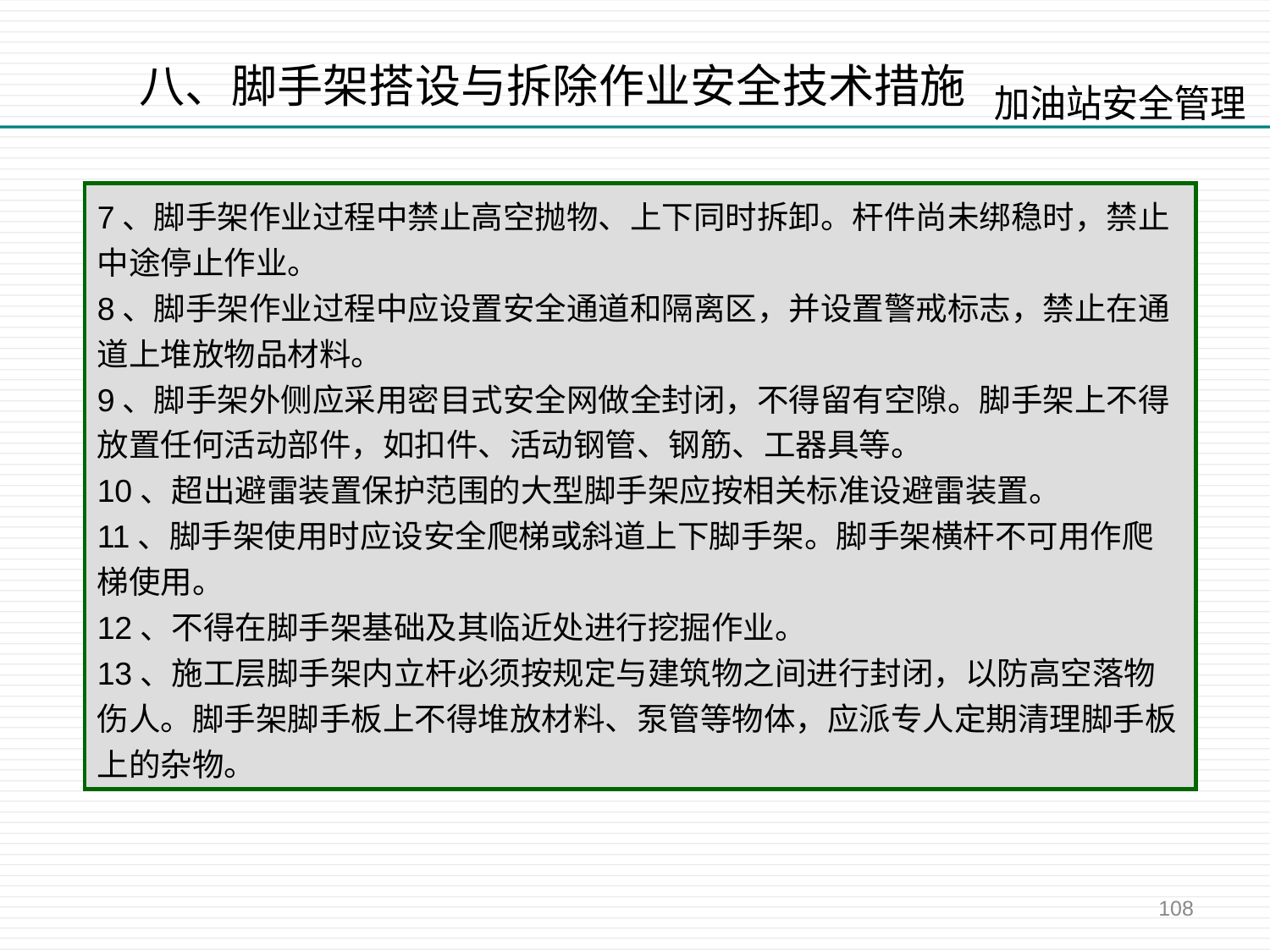

八、脚手架搭设与拆除作业安全技术措施
7、脚手架作业过程中禁止高空抛物、上下同时拆卸。杆件尚未绑稳时，禁止中途停止作业。
8、脚手架作业过程中应设置安全通道和隔离区，并设置警戒标志，禁止在通道上堆放物品材料。
9、脚手架外侧应采用密目式安全网做全封闭，不得留有空隙。脚手架上不得放置任何活动部件，如扣件、活动钢管、钢筋、工器具等。
10、超出避雷装置保护范围的大型脚手架应按相关标准设避雷装置。
11、脚手架使用时应设安全爬梯或斜道上下脚手架。脚手架横杆不可用作爬梯使用。
12、不得在脚手架基础及其临近处进行挖掘作业。
13、施工层脚手架内立杆必须按规定与建筑物之间进行封闭，以防高空落物伤人。脚手架脚手板上不得堆放材料、泵管等物体，应派专人定期清理脚手板上的杂物。
108